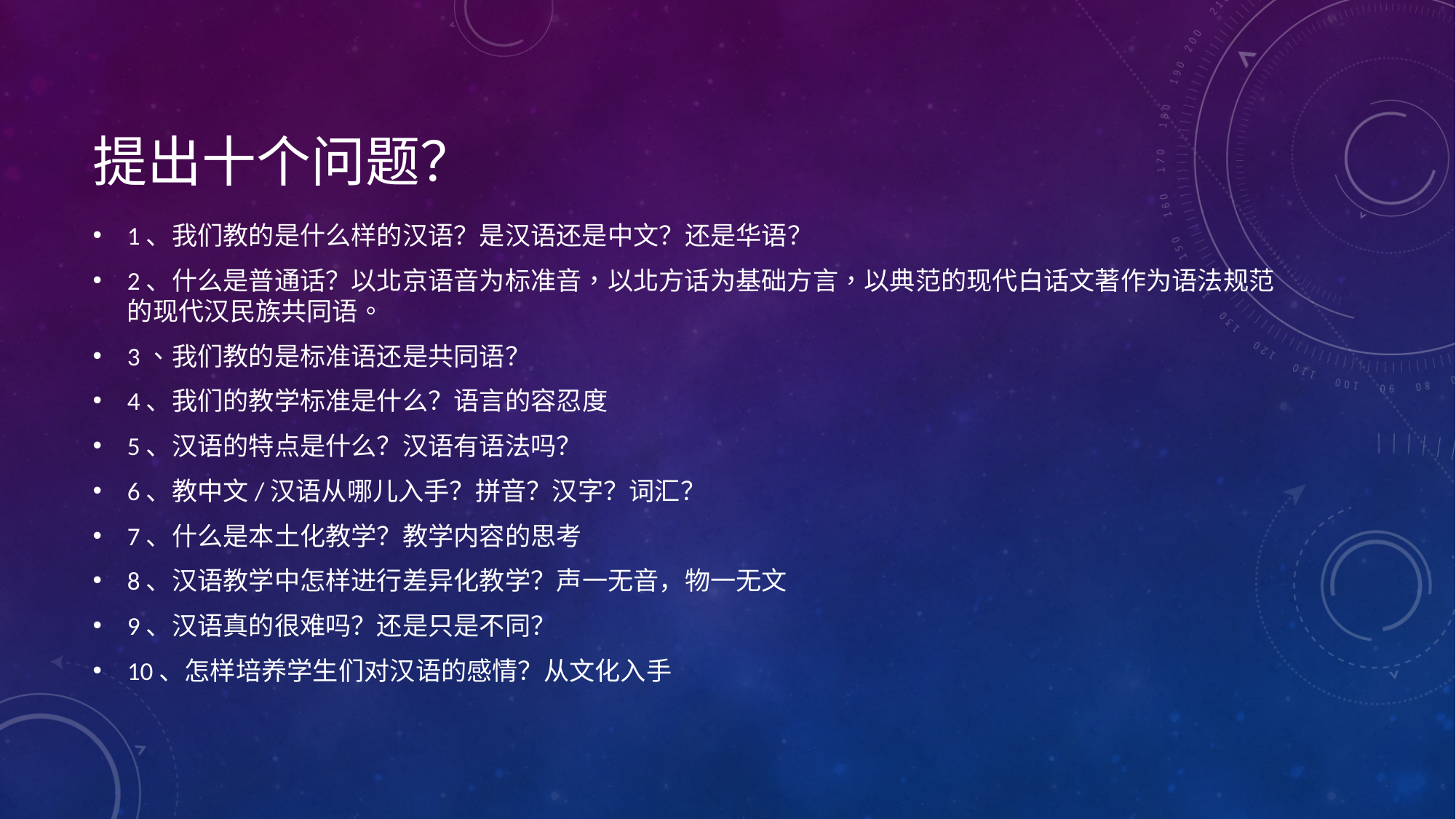

# 提出十个问题？
1、我们教的是什么样的汉语？是汉语还是中文？还是华语？
2、什么是普通话？以北京语音为标准音，以北方话为基础方言，以典范的现代白话文著作为语法规范的现代汉民族共同语。
3、我们教的是标准语还是共同语？
4、我们的教学标准是什么？语言的容忍度
5、汉语的特点是什么？汉语有语法吗？
6、教中文/汉语从哪儿入手？拼音？汉字？词汇？
7、什么是本土化教学？教学内容的思考
8、汉语教学中怎样进行差异化教学？声一无音，物一无文
9、汉语真的很难吗？还是只是不同？
10、怎样培养学生们对汉语的感情？从文化入手